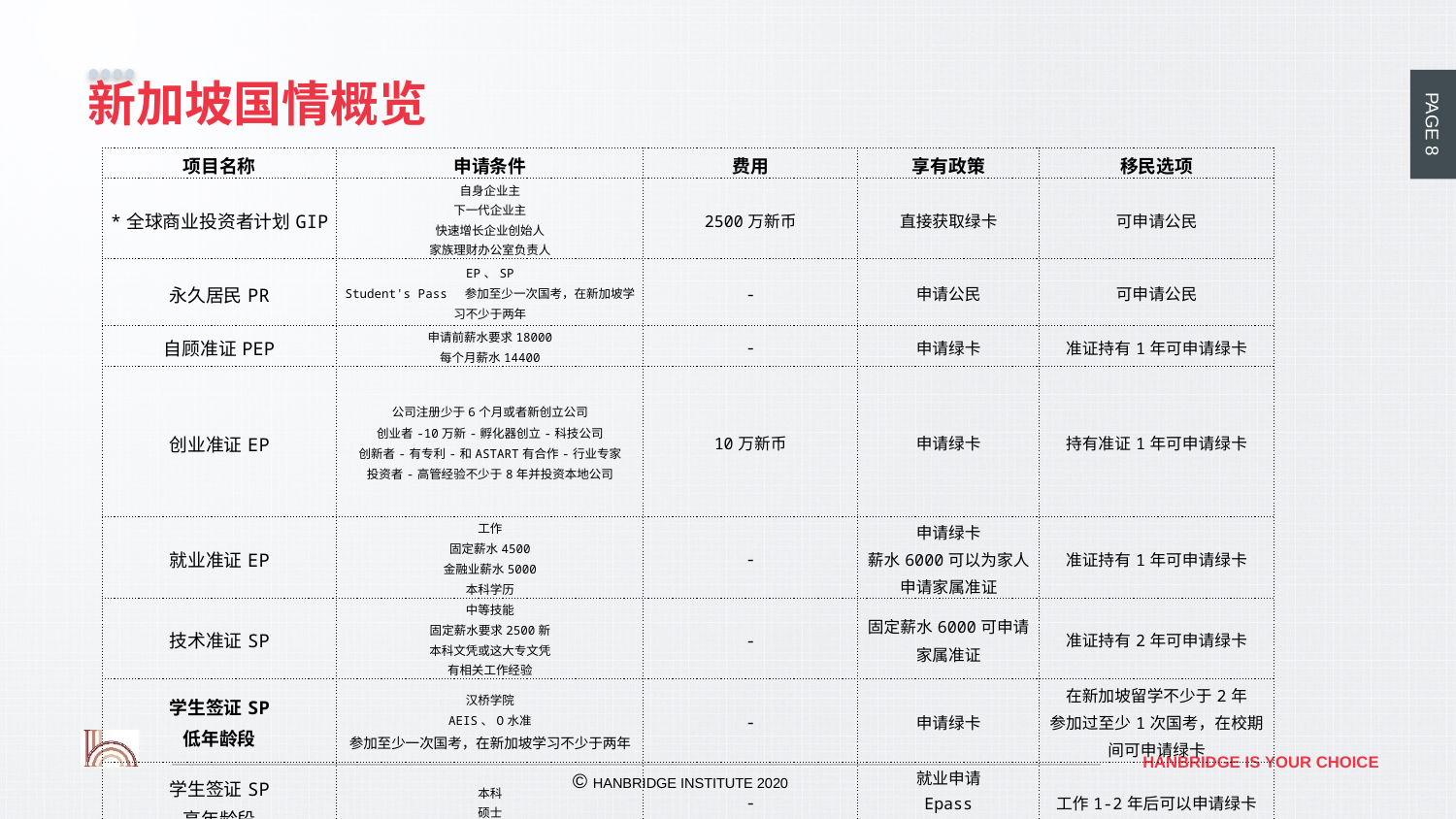

# 新加坡国情概览
| 项目名称 | 申请条件 | 费用 | 享有政策 | 移民选项 |
| --- | --- | --- | --- | --- |
| \*全球商业投资者计划GIP | 自身企业主 下一代企业主 快速增长企业创始人 家族理财办公室负责人 | 2500万新币 | 直接获取绿卡 | 可申请公民 |
| 永久居民PR | EP、SP Student's Pass 参加至少一次国考，在新加坡学习不少于两年 | - | 申请公民 | 可申请公民 |
| 自顾准证PEP | 申请前薪水要求18000 每个月薪水14400 | - | 申请绿卡 | 准证持有1年可申请绿卡 |
| 创业准证EP | 公司注册少于6个月或者新创立公司 创业者-10万新-孵化器创立-科技公司 创新者-有专利-和ASTART有合作-行业专家 投资者-高管经验不少于8年并投资本地公司 | 10万新币 | 申请绿卡 | 持有准证1年可申请绿卡 |
| 就业准证EP | 工作 固定薪水4500 金融业薪水5000 本科学历 | - | 申请绿卡 薪水6000可以为家人申请家属准证 | 准证持有1年可申请绿卡 |
| 技术准证SP | 中等技能 固定薪水要求2500新 本科文凭或这大专文凭 有相关工作经验 | - | 固定薪水6000可申请家属准证 | 准证持有2年可申请绿卡 |
| 学生签证SP 低年龄段 | 汉桥学院 AEIS、O水准 参加至少一次国考，在新加坡学习不少于两年 | - | 申请绿卡 | 在新加坡留学不少于2年 参加过至少1次国考，在校期间可申请绿卡 |
| 学生签证SP 高年龄段 | 本科 硕士 | - | 就业申请 Epass Spass | 工作1-2年后可以申请绿卡 |